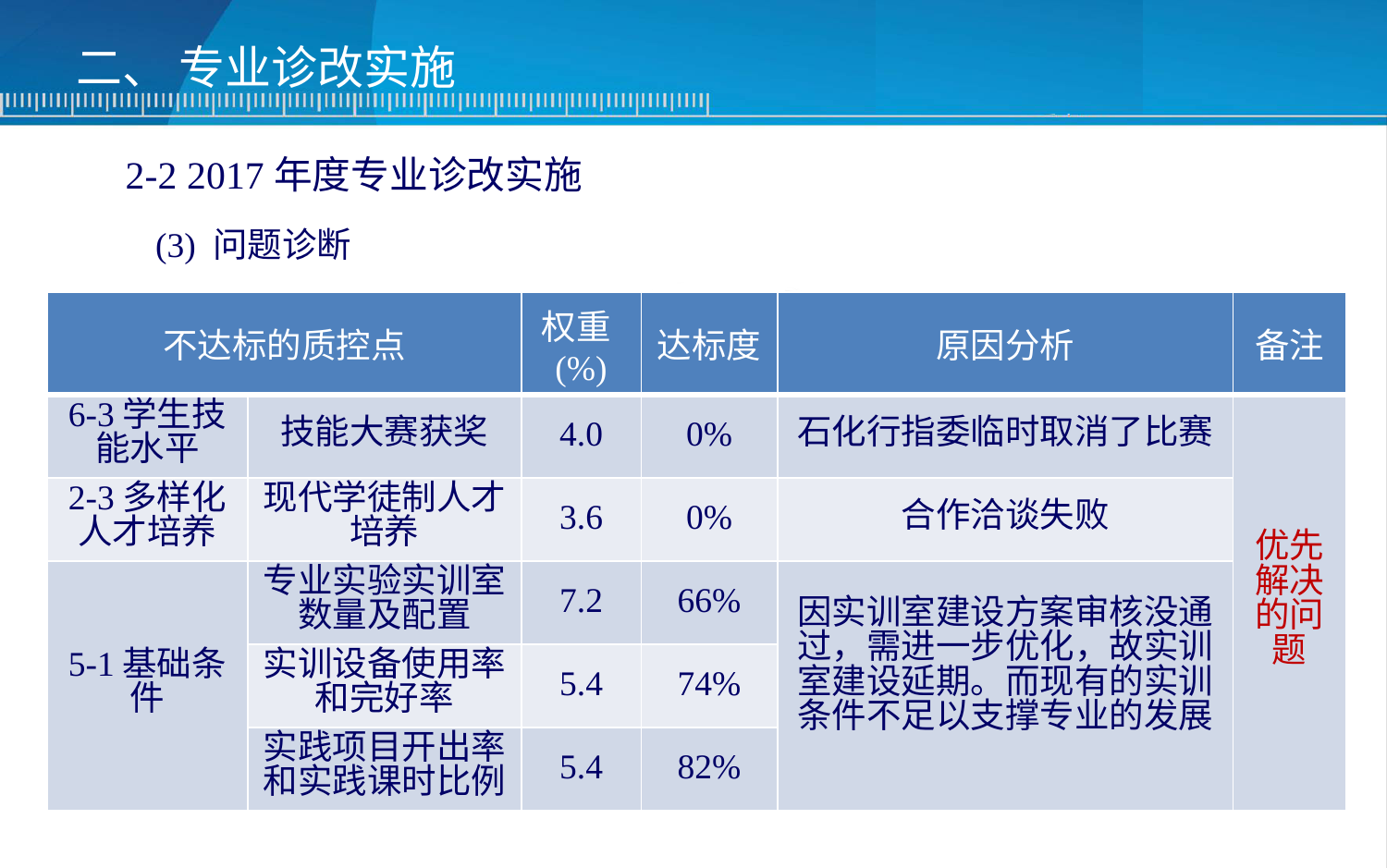

二、 专业诊改实施
2-2 2017年度专业诊改实施
(3) 问题诊断
| 不达标的质控点 |  | 权重(%) | 达标度 | 原因分析 | 备注 |
| --- | --- | --- | --- | --- | --- |
| 6-3学生技能水平 | 技能大赛获奖 | 4.0 | 0% | 石化行指委临时取消了比赛 | 优先解决的问题 |
| 2-3多样化人才培养 | 现代学徒制人才培养 | 3.6 | 0% | 合作洽谈失败 |  |
| 5-1基础条件 | 专业实验实训室数量及配置 | 7.2 | 66% | 因实训室建设方案审核没通过，需进一步优化，故实训室建设延期。而现有的实训条件不足以支撑专业的发展 |  |
|  | 实训设备使用率和完好率 | 5.4 | 74% |  |  |
|  | 实践项目开出率和实践课时比例 | 5.4 | 82% |  |  |